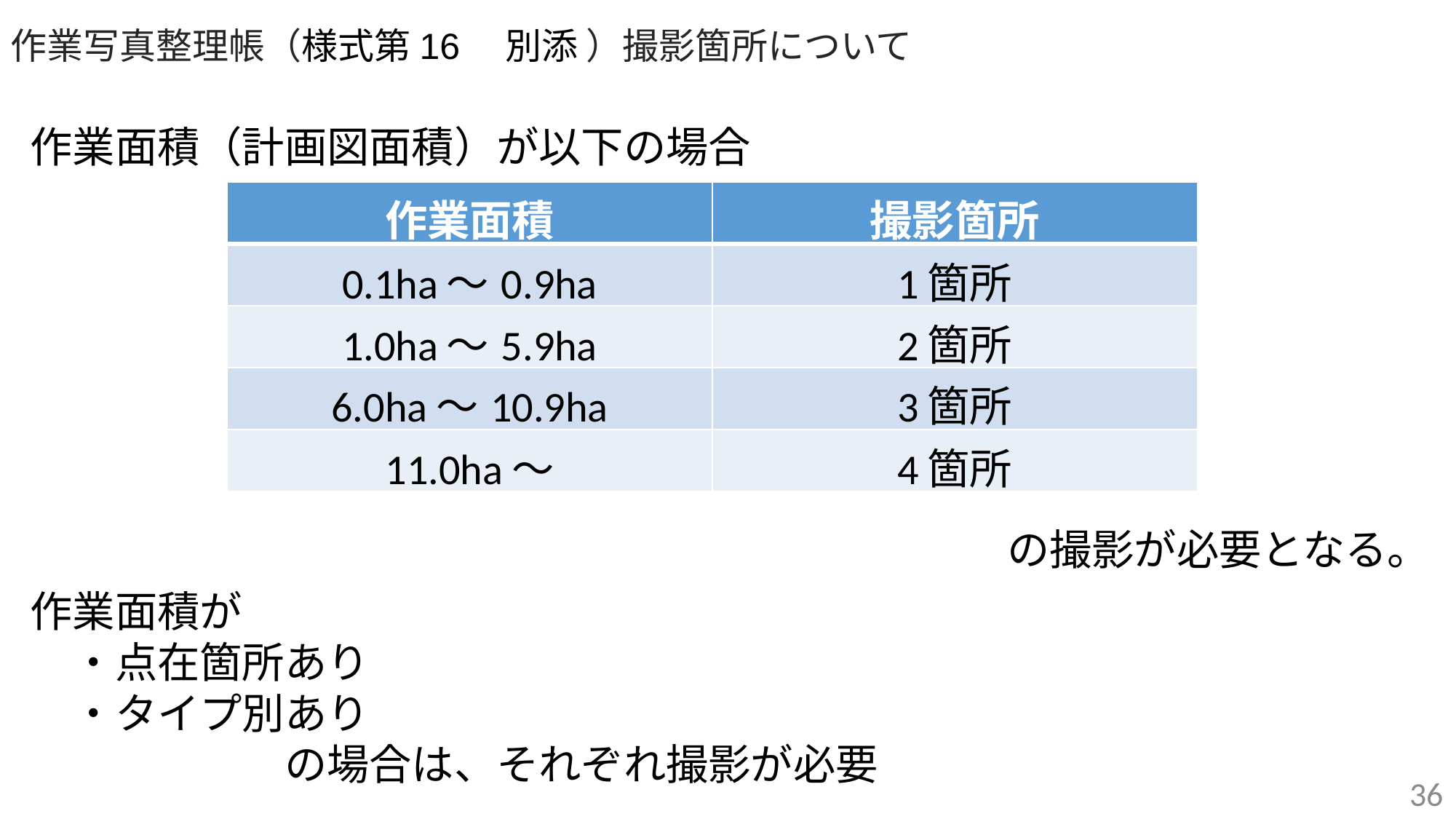

作業写真整理帳（様式第16　別添 ）撮影箇所について
作業面積（計画図面積）が以下の場合
| 作業面積 | 撮影箇所 |
| --- | --- |
| 0.1ha～0.9ha | 1箇所 |
| 1.0ha～5.9ha | 2箇所 |
| 6.0ha～10.9ha | 3箇所 |
| 11.0ha～ | 4箇所 |
の撮影が必要となる。
作業面積が
　・点在箇所あり
　・タイプ別あり
　　　　　　の場合は、それぞれ撮影が必要
36